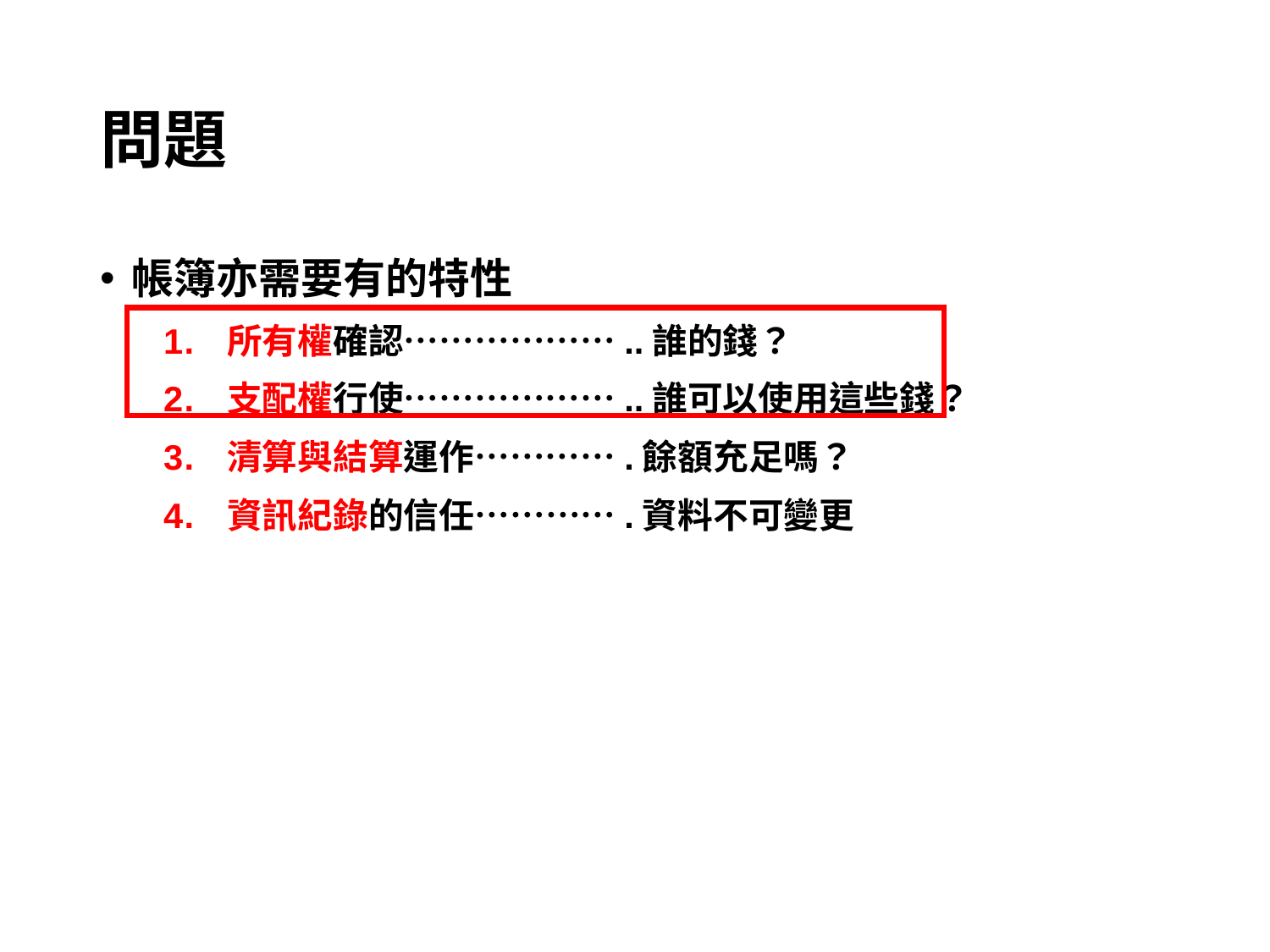

# 問題
帳簿亦需要有的特性
所有權確認………………..誰的錢？
支配權行使………………..誰可以使用這些錢？
清算與結算運作………….餘額充足嗎？
資訊紀錄的信任………….資料不可變更